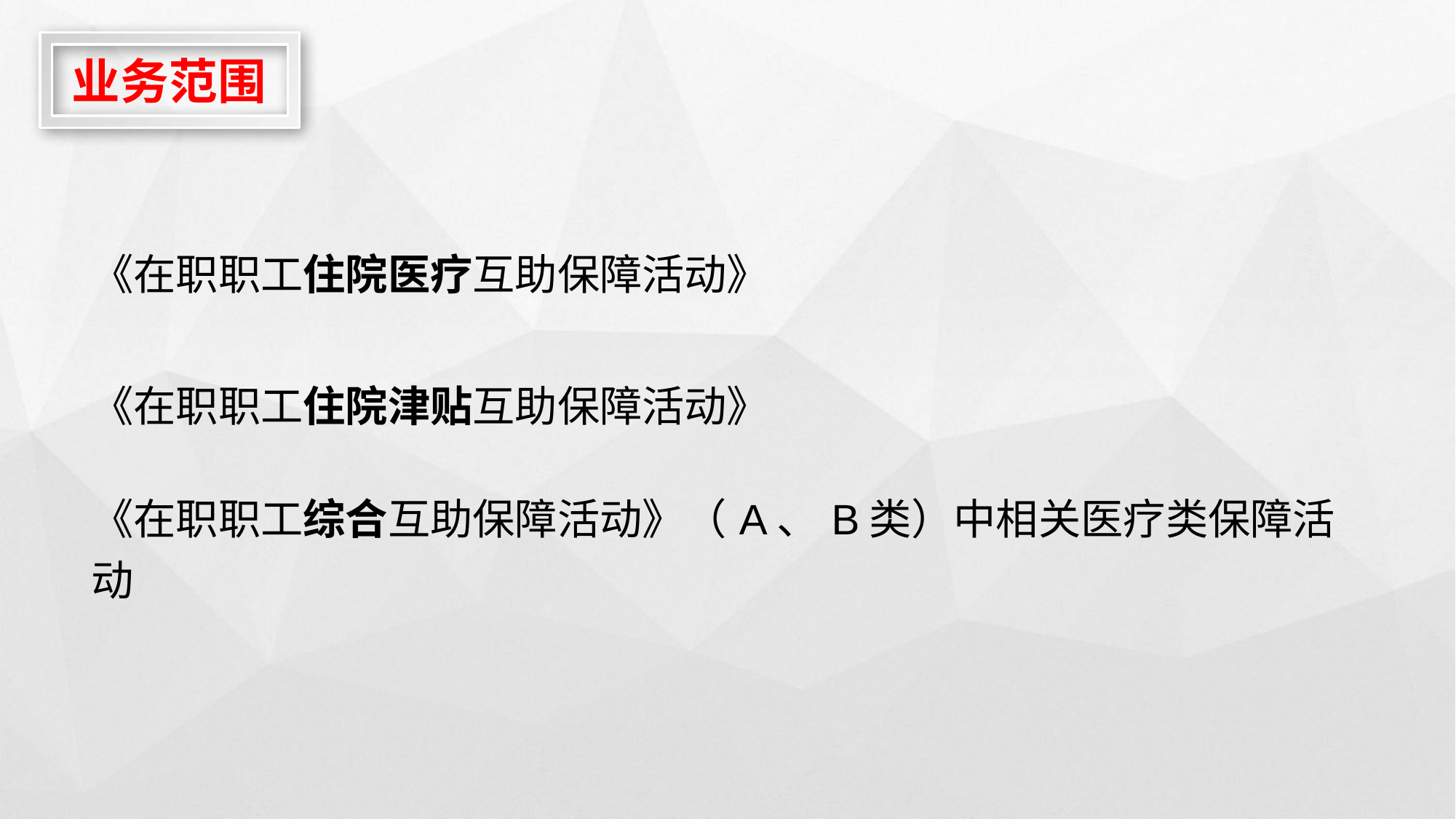

业务范围
| 《在职职工住院医疗互助保障活动》 |
| --- |
| 《在职职工住院津贴互助保障活动》 |
| 《在职职工综合互助保障活动》（A、B类）中相关医疗类保障活动 |